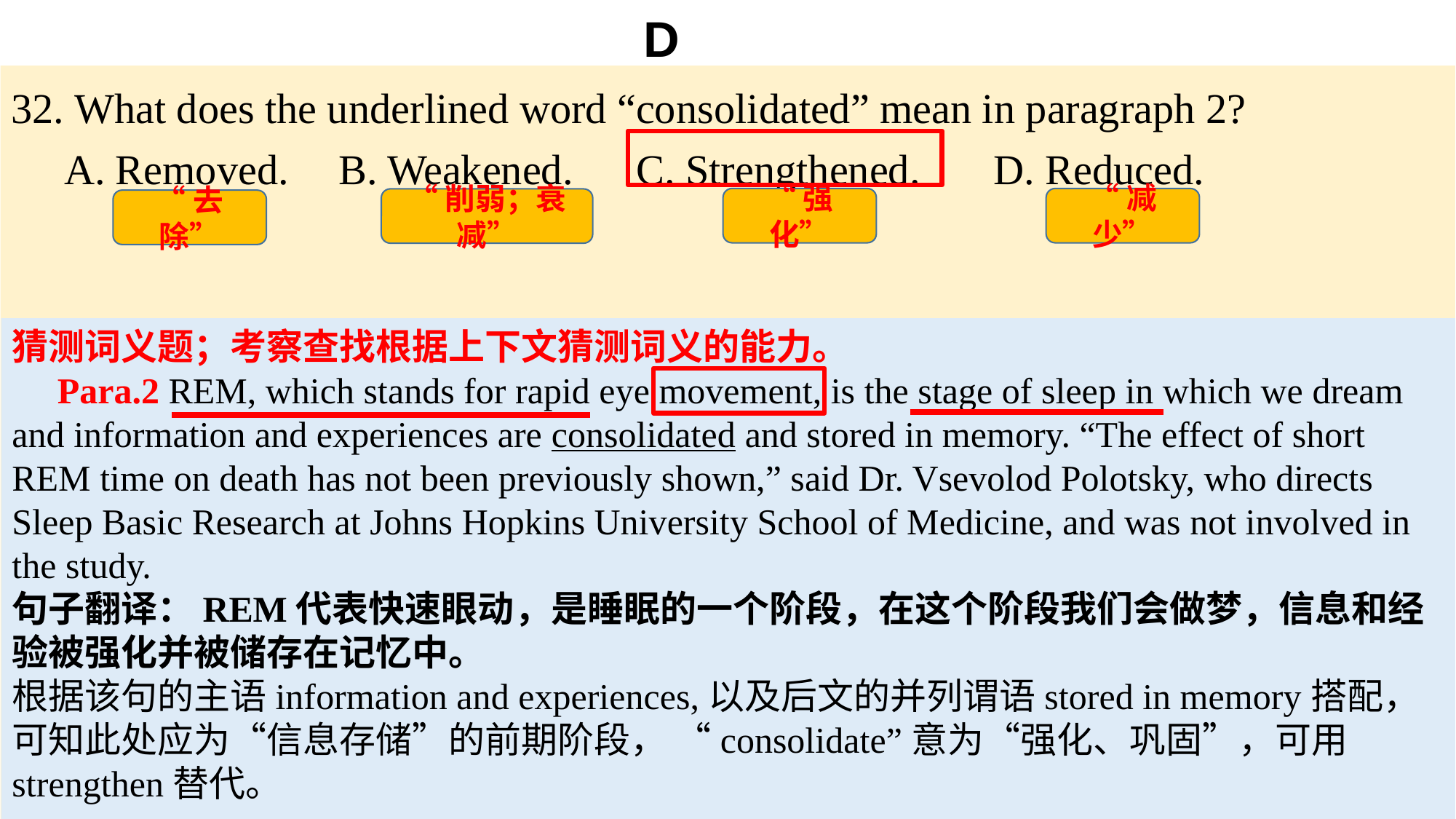

# D
32. What does the underlined word “consolidated” mean in paragraph 2?
     A. Removed.   	B. Weakened.      C. Strengthened. 	D. Reduced.

“强化”
“减少”
“削弱；衰减”
“去除”
猜测词义题；考察查找根据上下文猜测词义的能力。
     Para.2 REM, which stands for rapid eye movement, is the stage of sleep in which we dream and information and experiences are consolidated and stored in memory. “The effect of short REM time on death has not been previously shown,” said Dr. Vsevolod Polotsky, who directs Sleep Basic Research at Johns Hopkins University School of Medicine, and was not involved in the study.
句子翻译：REM代表快速眼动，是睡眠的一个阶段，在这个阶段我们会做梦，信息和经验被强化并被储存在记忆中。
根据该句的主语information and experiences,以及后文的并列谓语stored in memory搭配，可知此处应为“信息存储”的前期阶段， “consolidate”意为“强化、巩固”，可用strengthen替代。